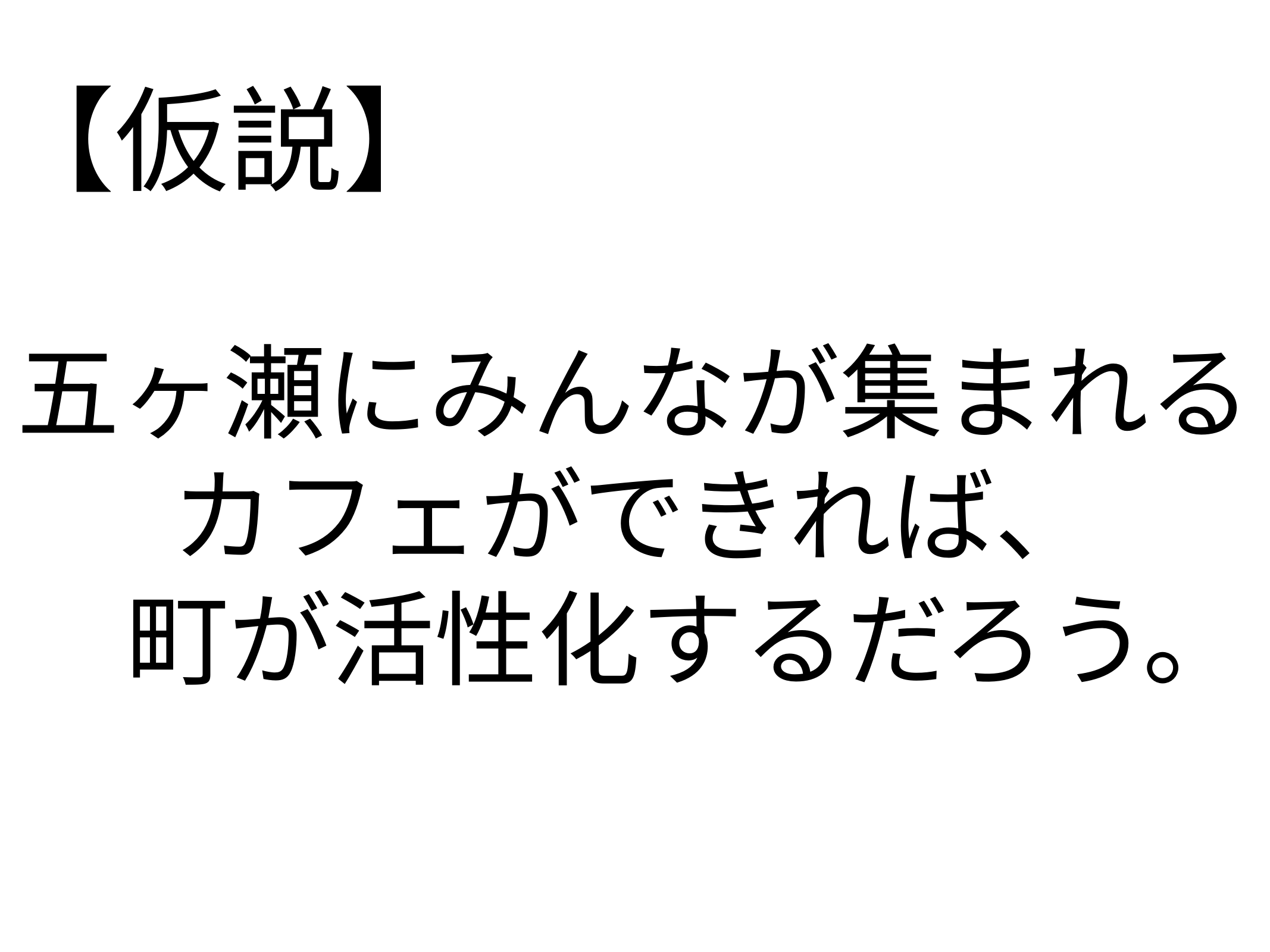

【仮説】
五ヶ瀬にみんなが集まれるカフェができれば、
　町が活性化するだろう。